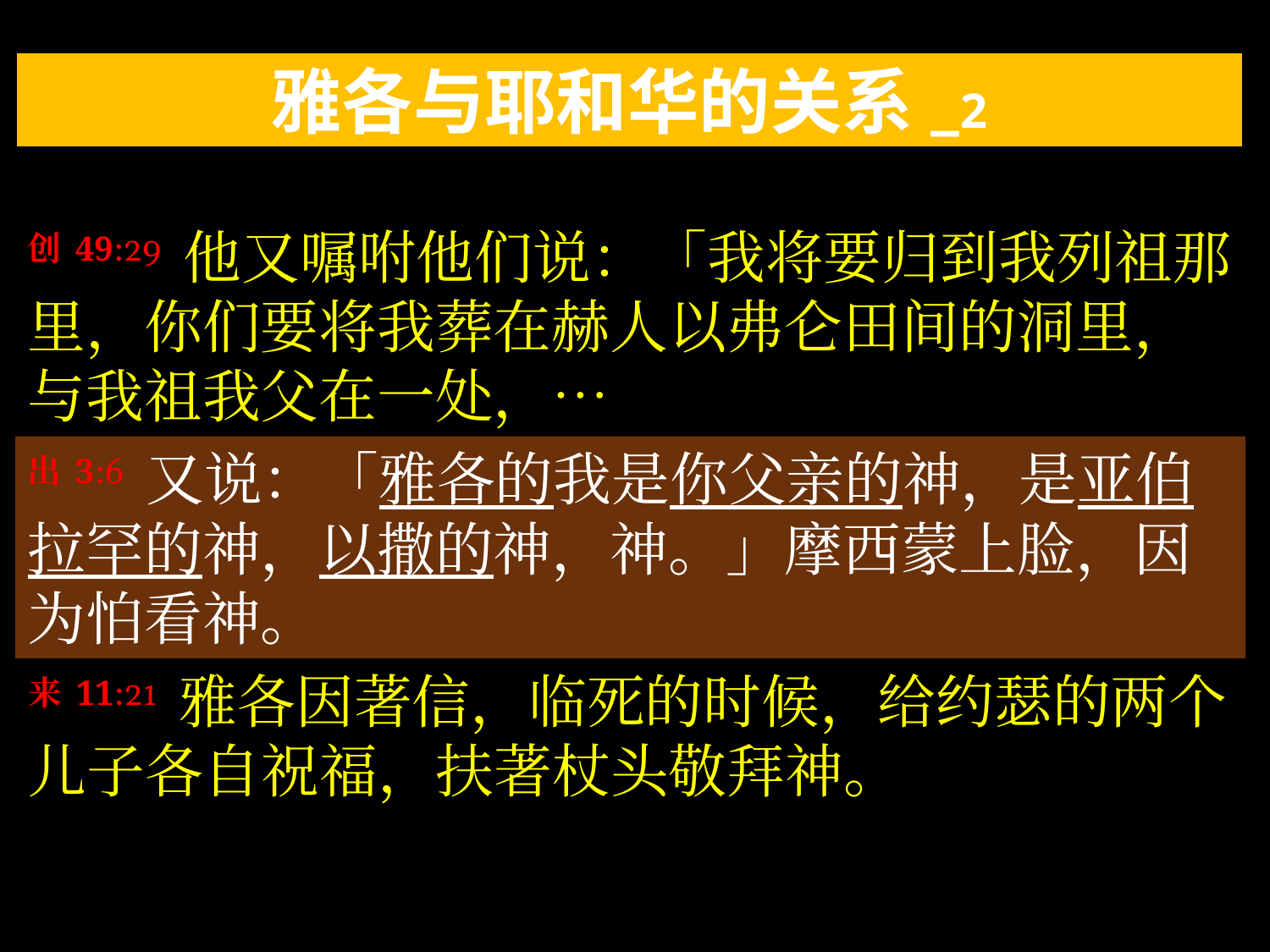

雅各与耶和华的关系_2
创49:29 他又嘱咐他们说：「我将要归到我列祖那里，你们要将我葬在赫人以弗仑田间的洞里，与我祖我父在一处，…
出3:6 又说：「雅各的我是你父亲的神，是亚伯拉罕的神，以撒的神，神。」摩西蒙上脸，因为怕看神。
来11:21 雅各因著信，临死的时候，给约瑟的两个儿子各自祝福，扶著杖头敬拜神。